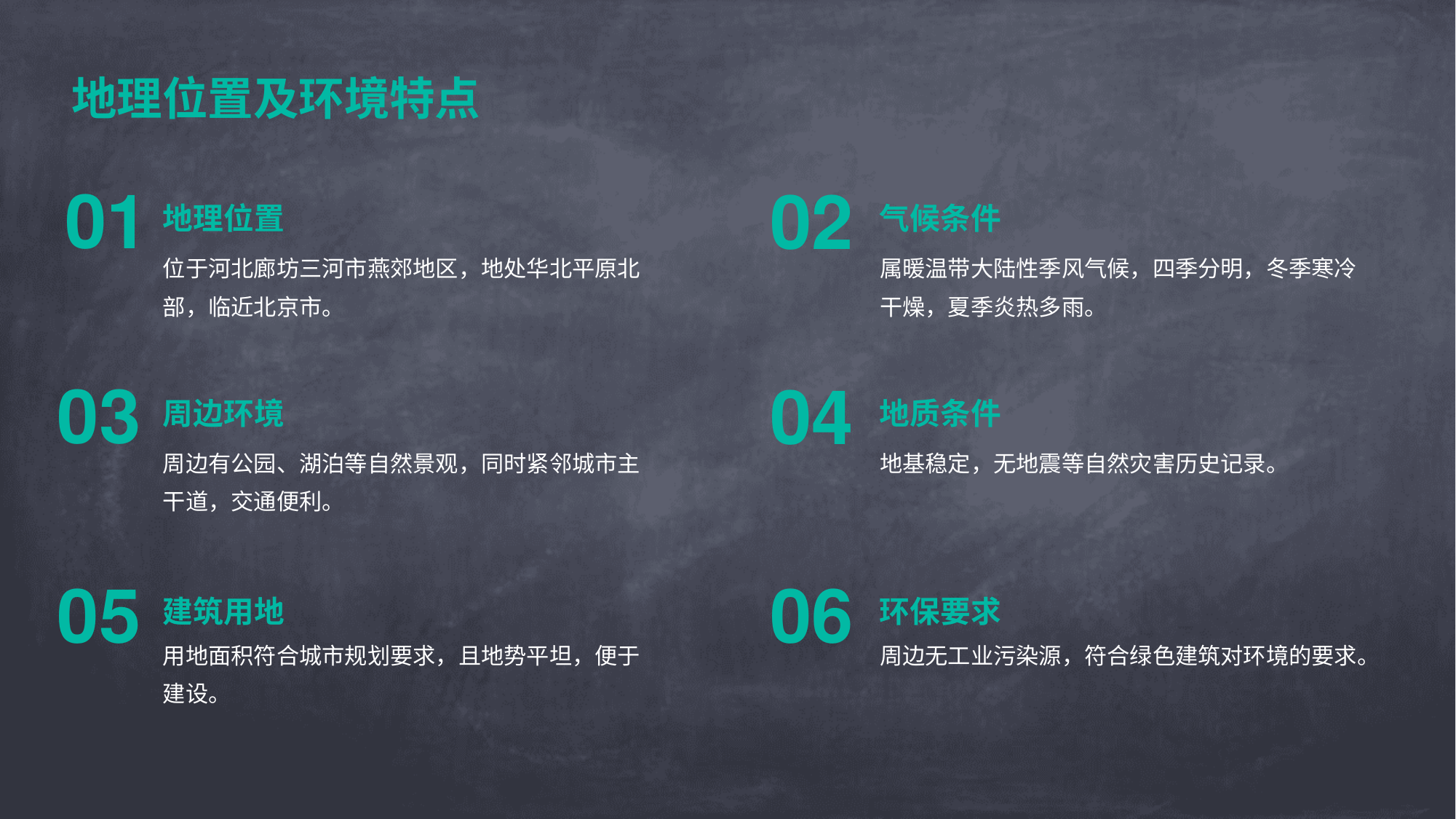

地理位置及环境特点
地理位置
气候条件
01
02
位于河北廊坊三河市燕郊地区，地处华北平原北部，临近北京市。
属暖温带大陆性季风气候，四季分明，冬季寒冷干燥，夏季炎热多雨。
周边环境
地质条件
03
04
周边有公园、湖泊等自然景观，同时紧邻城市主干道，交通便利。
地基稳定，无地震等自然灾害历史记录。
建筑用地
环保要求
05
06
用地面积符合城市规划要求，且地势平坦，便于建设。
周边无工业污染源，符合绿色建筑对环境的要求。